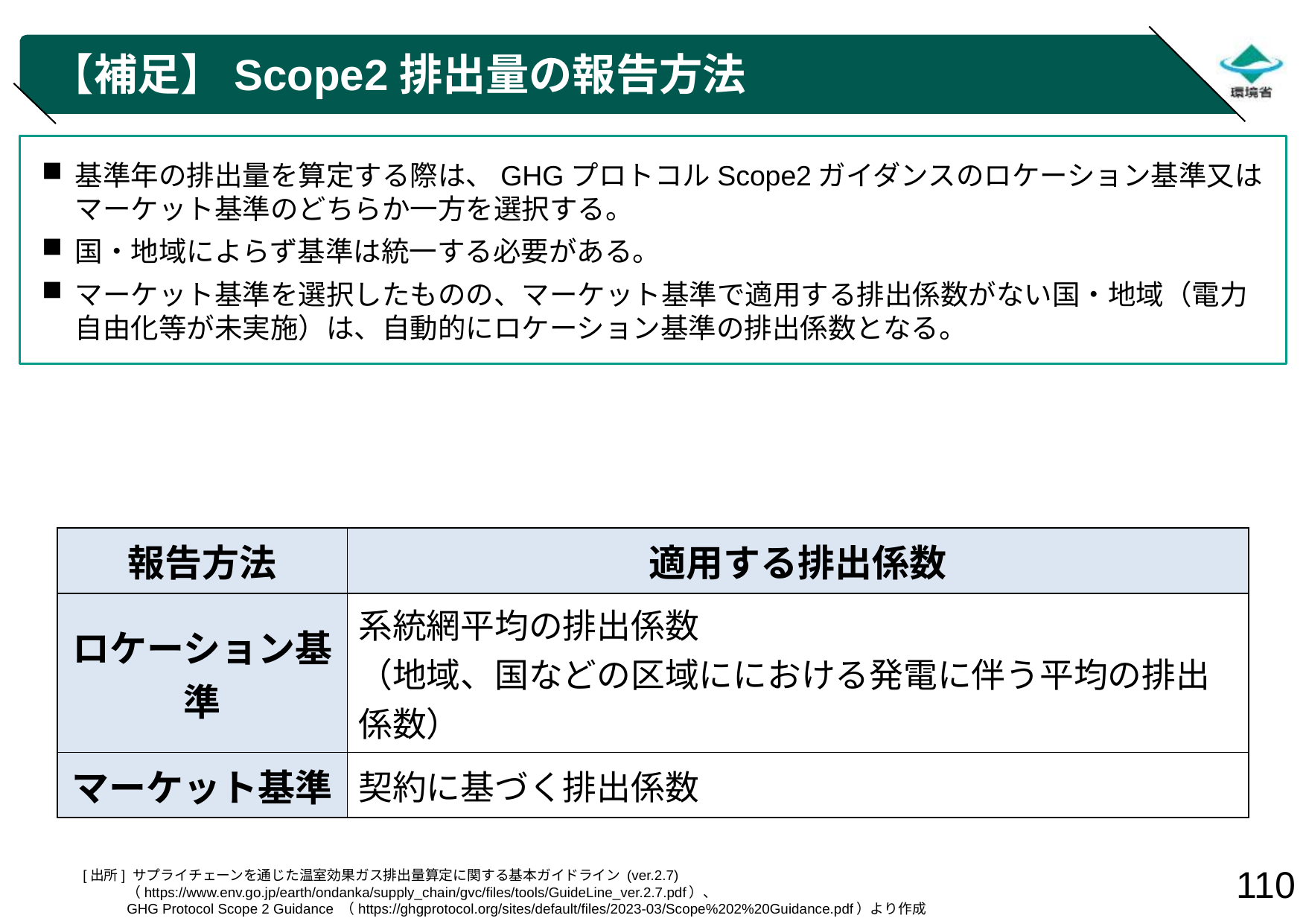

# 【補足】Scope2排出量の報告方法
基準年の排出量を算定する際は、GHGプロトコルScope2ガイダンスのロケーション基準又はマーケット基準のどちらか一方を選択する。
国・地域によらず基準は統一する必要がある。
マーケット基準を選択したものの、マーケット基準で適用する排出係数がない国・地域（電力自由化等が未実施）は、自動的にロケーション基準の排出係数となる。
| 報告方法 | 適用する排出係数 |
| --- | --- |
| ロケーション基準 | 系統網平均の排出係数 （地域、国などの区域ににおける発電に伴う平均の排出係数） |
| マーケット基準 | 契約に基づく排出係数 |
[出所] サプライチェーンを通じた温室効果ガス排出量算定に関する基本ガイドライン (ver.2.7)
（https://www.env.go.jp/earth/ondanka/supply_chain/gvc/files/tools/GuideLine_ver.2.7.pdf）、
GHG Protocol Scope 2 Guidance （https://ghgprotocol.org/sites/default/files/2023-03/Scope%202%20Guidance.pdf）より作成